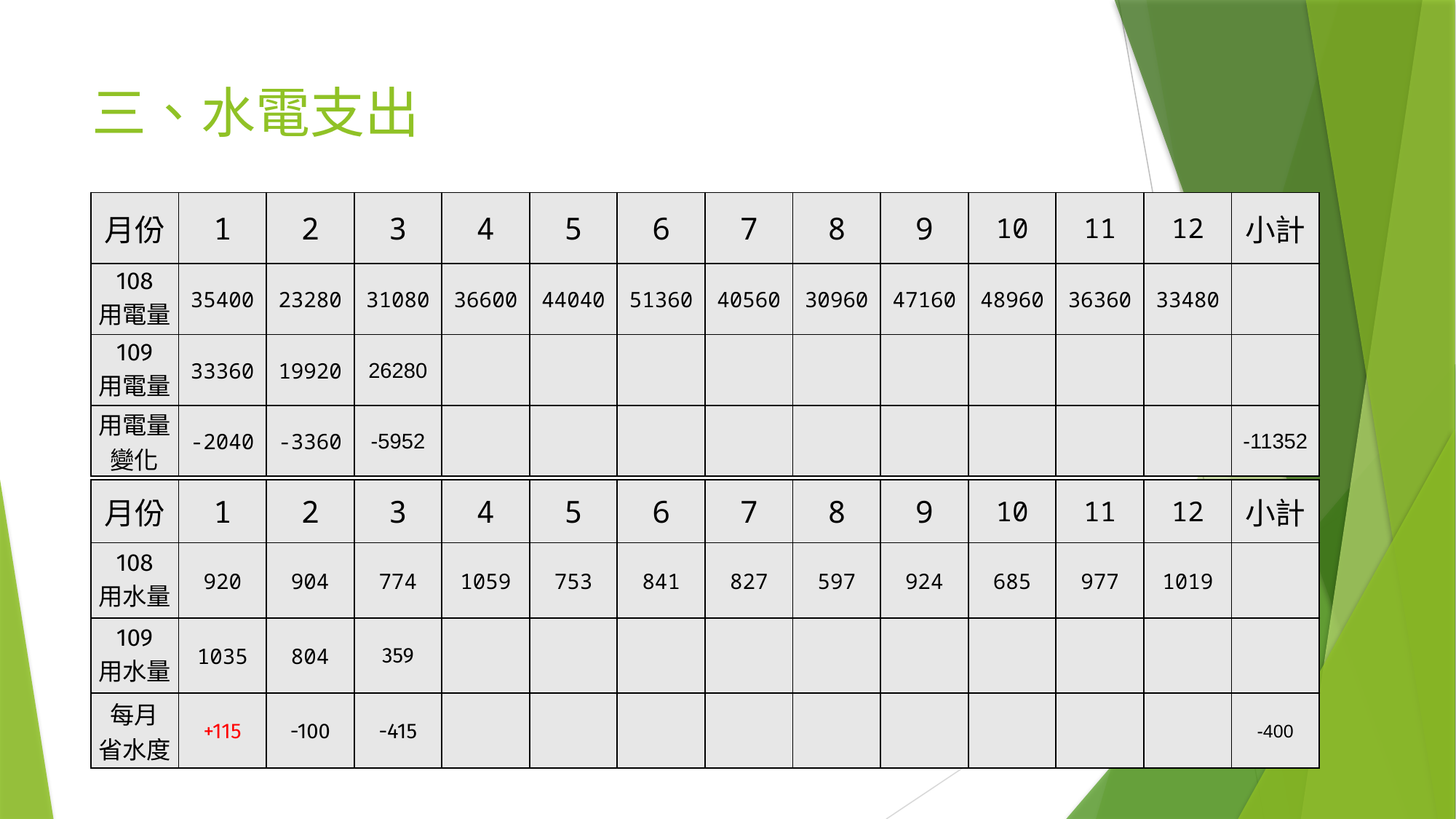

# 三、水電支出
| 月份 | 1 | 2 | 3 | 4 | 5 | 6 | 7 | 8 | 9 | 10 | 11 | 12 | 小計 |
| --- | --- | --- | --- | --- | --- | --- | --- | --- | --- | --- | --- | --- | --- |
| 108 用電量 | 35400 | 23280 | 31080 | 36600 | 44040 | 51360 | 40560 | 30960 | 47160 | 48960 | 36360 | 33480 |  |
| 109 用電量 | 33360 | 19920 | 26280 |  |  |  |  |  |  |  |  |  |  |
| 用電量 變化 | -2040 | -3360 | -5952 |  |  |  |  |  |  |  |  |  | -11352 |

| 月份 | 1 | 2 | 3 | 4 | 5 | 6 | 7 | 8 | 9 | 10 | 11 | 12 | 小計 |
| --- | --- | --- | --- | --- | --- | --- | --- | --- | --- | --- | --- | --- | --- |
| 108 用水量 | 920 | 904 | 774 | 1059 | 753 | 841 | 827 | 597 | 924 | 685 | 977 | 1019 |  |
| 109 用水量 | 1035 | 804 | 359 |  |  |  |  |  |  |  |  |  |  |
| 每月 省水度 | +115 | -100 | -415 |  |  |  |  |  |  |  |  |  | -400 |